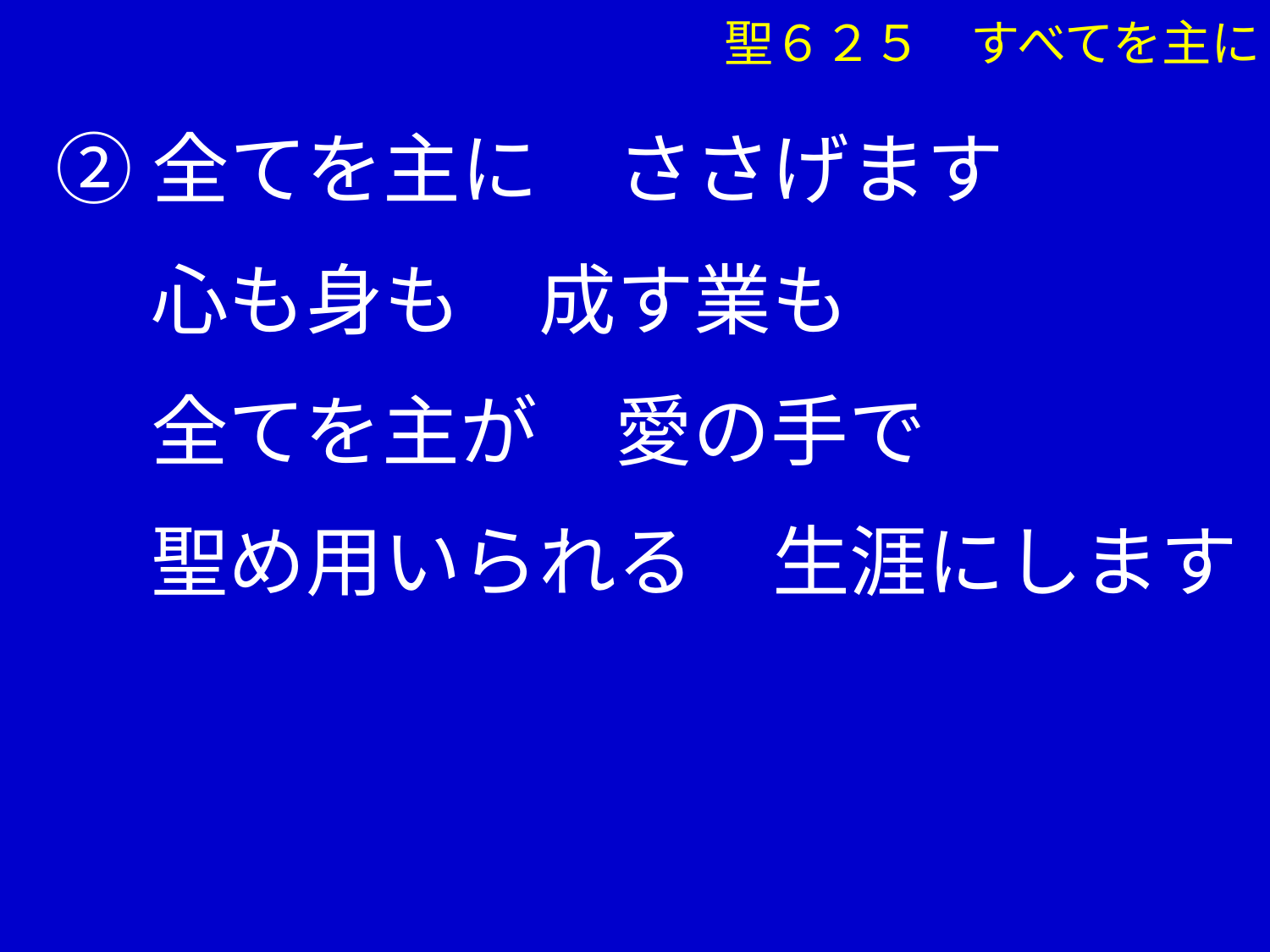

②全てを主に　ささげます
　 心も身も　成す業も
　 全てを主が　愛の手で
　 聖め用いられる　生涯にします

聖６２５　すべてを主に